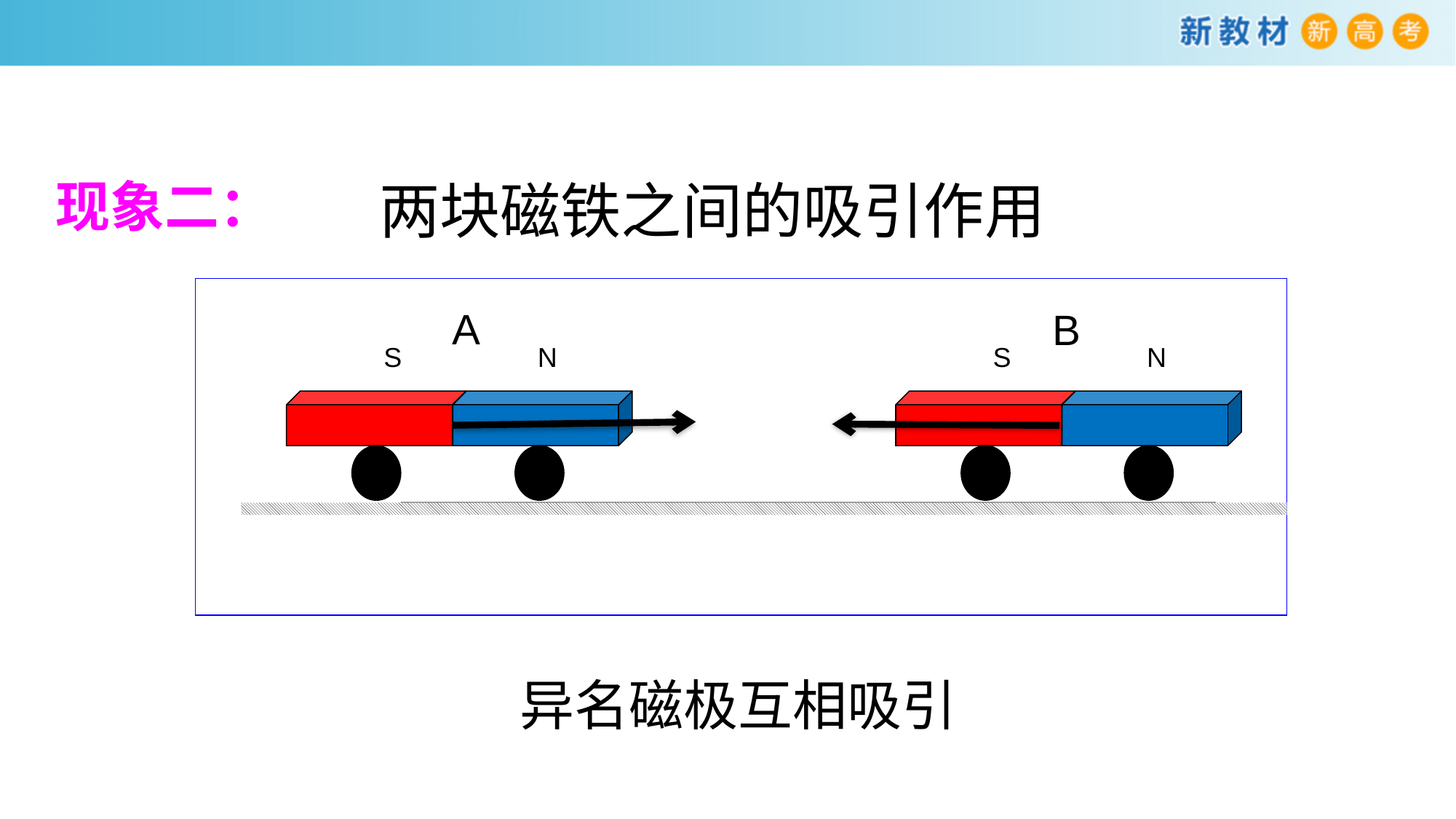

现象二：
两块磁铁之间的吸引作用

A
S
N

B
S
N

异名磁极互相吸引